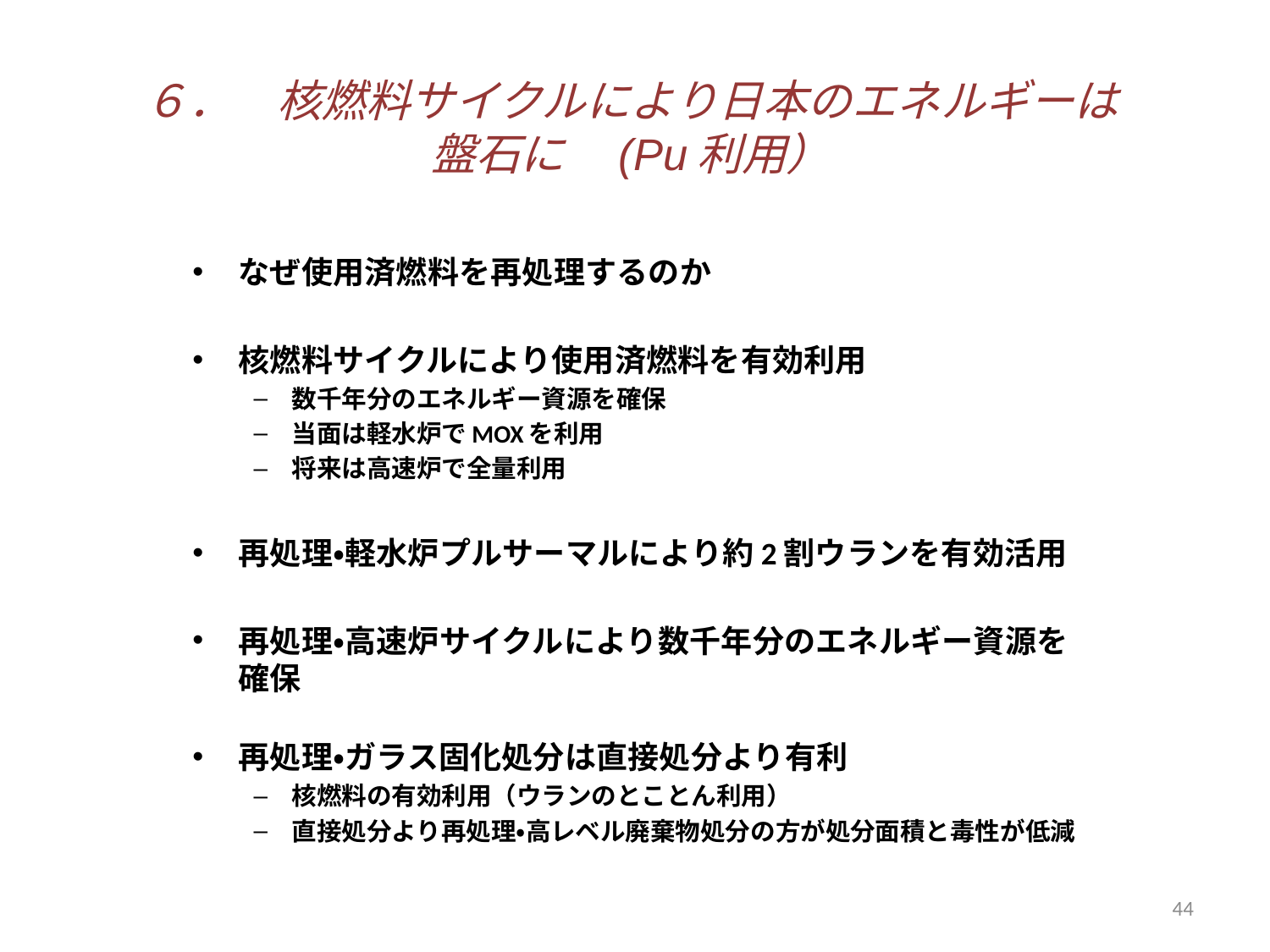

# ６．　核燃料サイクルにより日本のエネルギーは 盤石に　(Pu利用）
なぜ使用済燃料を再処理するのか

核燃料サイクルにより使用済燃料を有効利用
数千年分のエネルギー資源を確保
当面は軽水炉でMOXを利用
将来は高速炉で全量利用

再処理・軽水炉プルサーマルにより約2割ウランを有効活用

再処理・高速炉サイクルにより数千年分のエネルギー資源を確保

再処理・ガラス固化処分は直接処分より有利
核燃料の有効利用（ウランのとことん利用）
直接処分より再処理・高レベル廃棄物処分の方が処分面積と毒性が低減

44